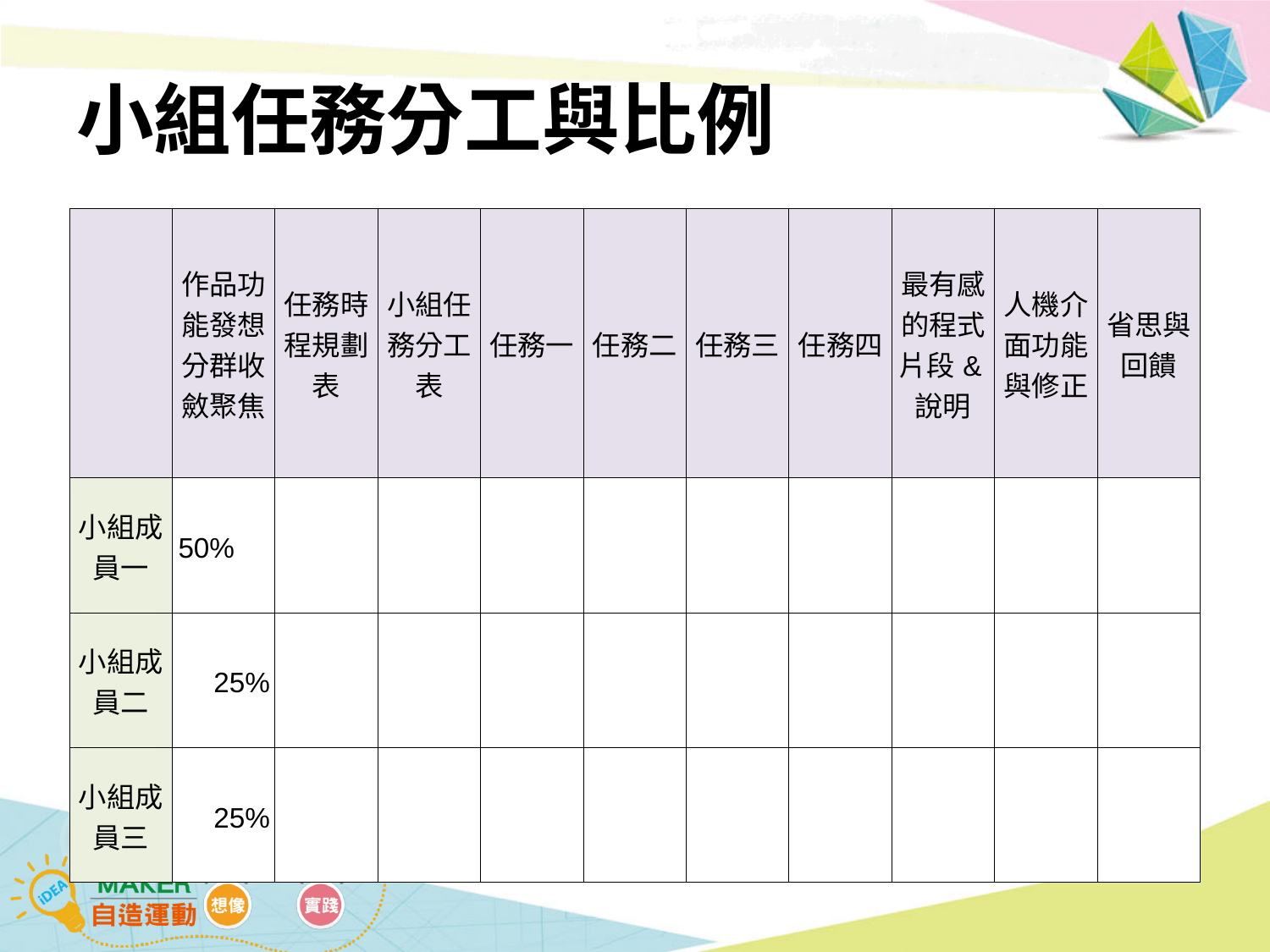

# 小組任務分工與比例
|  | 作品功能發想分群收斂聚焦 | 任務時程規劃表 | 小組任務分工表 | 任務一 | 任務二 | 任務三 | 任務四 | 最有感的程式片段&說明 | 人機介面功能與修正 | 省思與回饋 |
| --- | --- | --- | --- | --- | --- | --- | --- | --- | --- | --- |
| 小組成員一 | 50% |  |  |  |  |  |  |  |  |  |
| 小組成員二 | 25% |  |  |  |  |  |  |  |  |  |
| 小組成員三 | 25% |  |  |  |  |  |  |  |  |  |